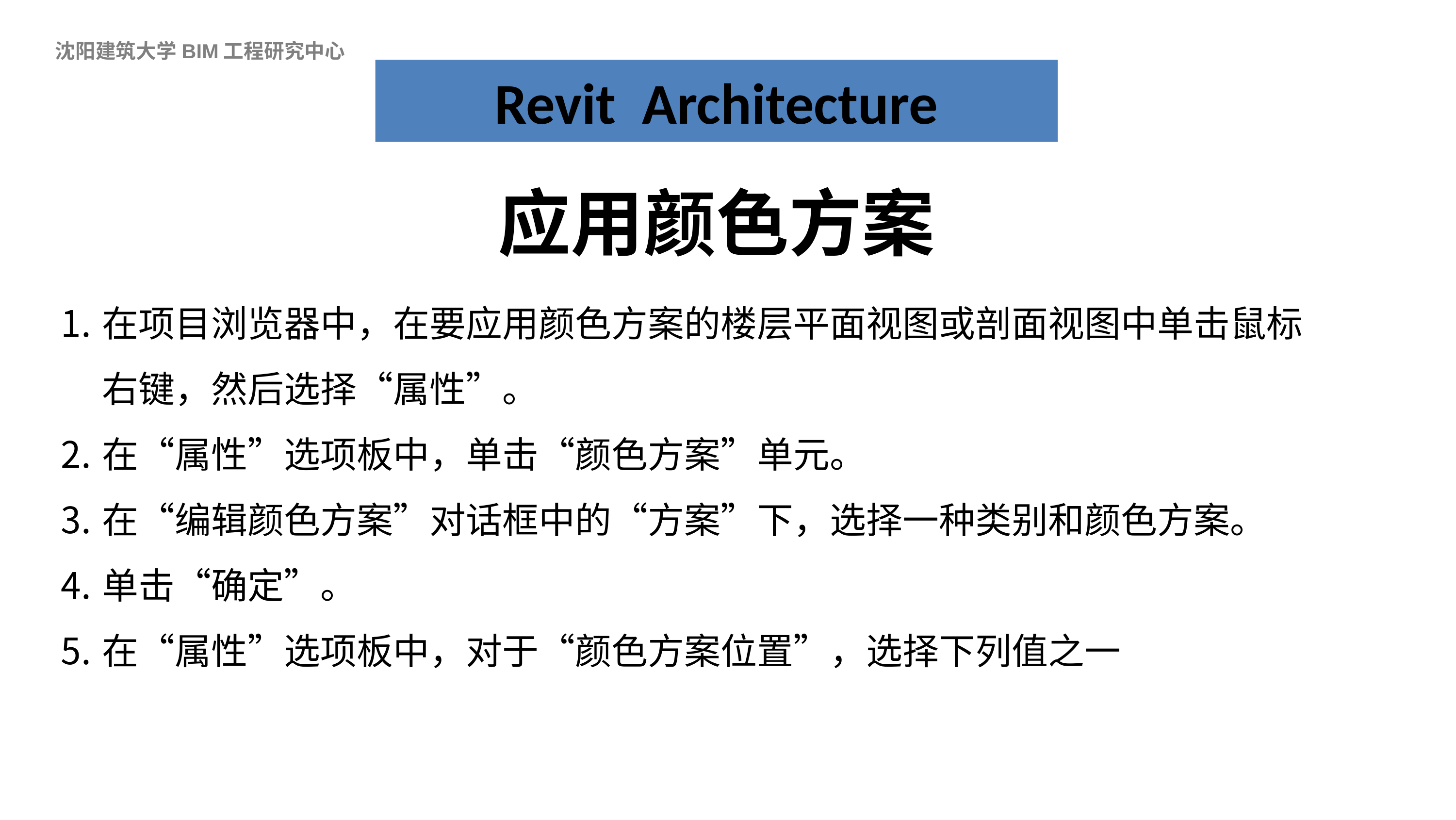

沈阳建筑大学BIM工程研究中心
Revit  Architecture
应用颜色方案
在项目浏览器中，在要应用颜色方案的楼层平面视图或剖面视图中单击鼠标右键，然后选择“属性”。
在“属性”选项板中，单击“颜色方案”单元。
在“编辑颜色方案”对话框中的“方案”下，选择一种类别和颜色方案。
单击“确定”。
在“属性”选项板中，对于“颜色方案位置”，选择下列值之一